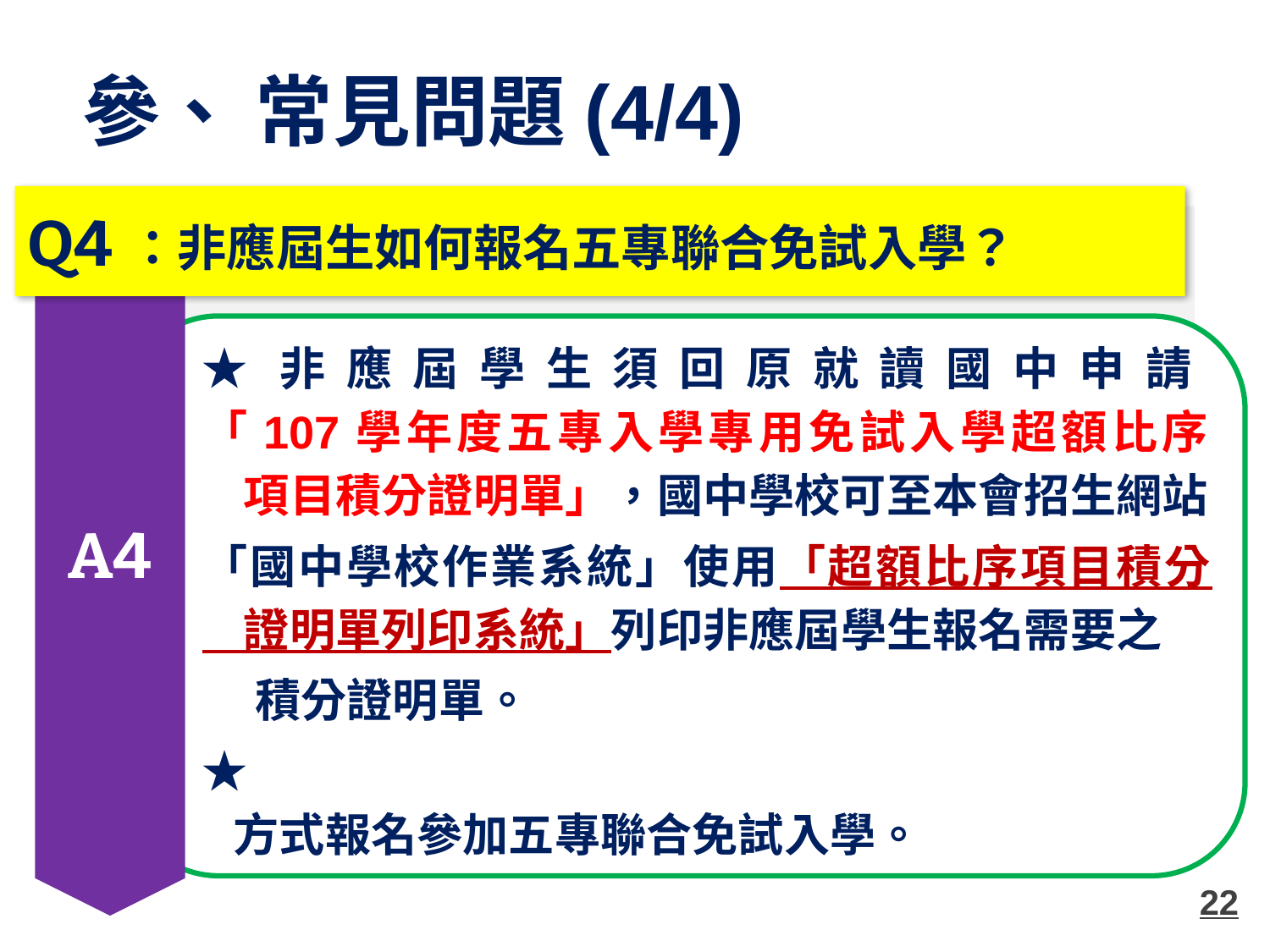

參、 常見問題(4/4)
Q4：非應屆生如何報名五專聯合免試入學？

★非應屆學生須回原就讀國中申請
「107學年度五專入學專用免試入學超額比序
    項目積分證明單」，國中學校可至本會招生網站
「國中學校作業系統」使用「超額比序項目積分
    證明單列印系統」列印非應屆學生報名需要之
    積分證明單。
★非應屆學生可就個別通訊、網路報名或現場報名
   方式報名參加五專聯合免試入學。
A4
22